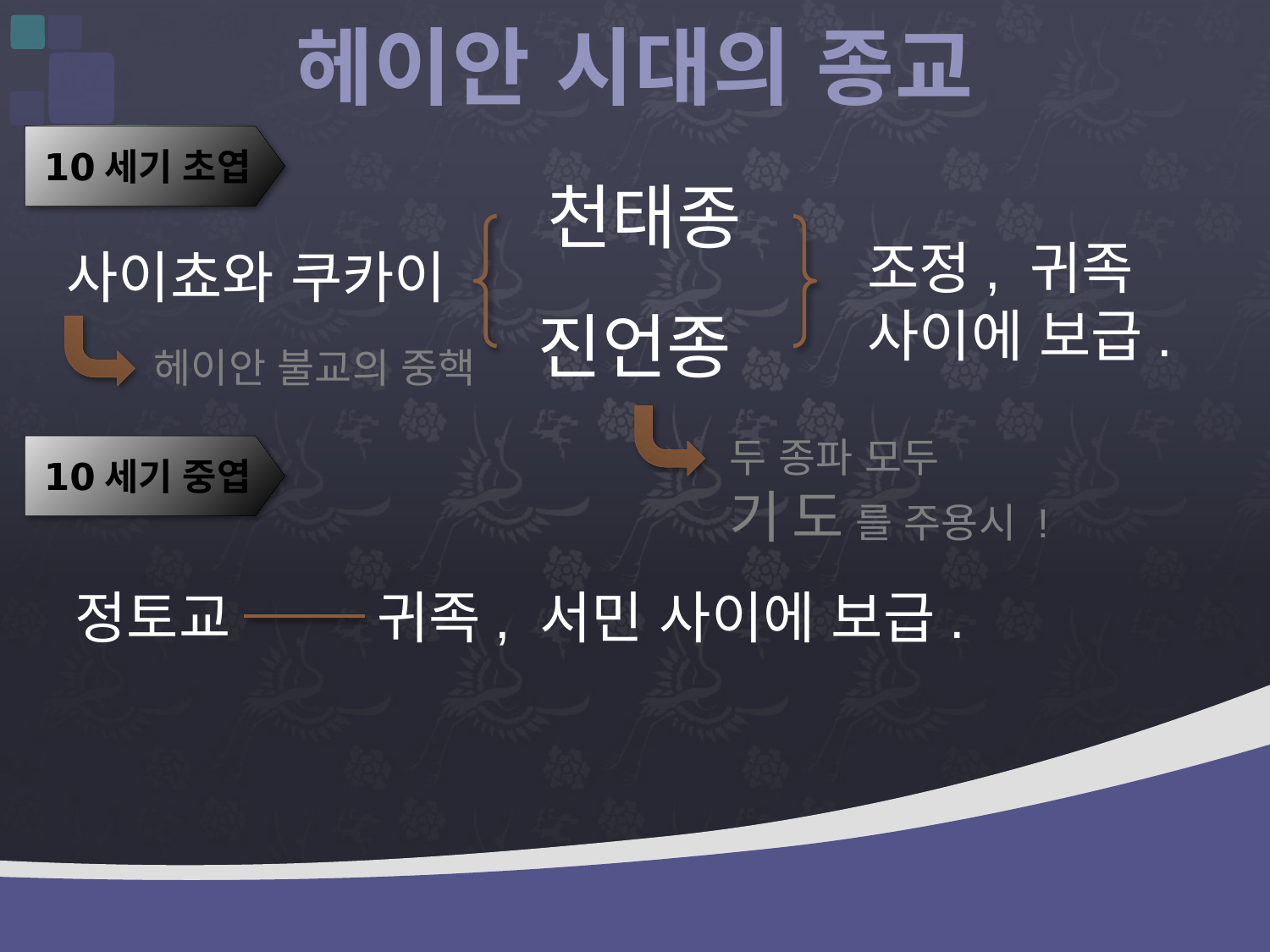

# 헤이안 시대의 종교
10세기 초엽
천태종

조정, 귀족
사이에 보급.
사이쵸와 쿠카이
진언종

헤이안 불교의 중핵

두 종파 모두
기도를 주용시 !
10세기 중엽
정토교
귀족, 서민 사이에 보급.